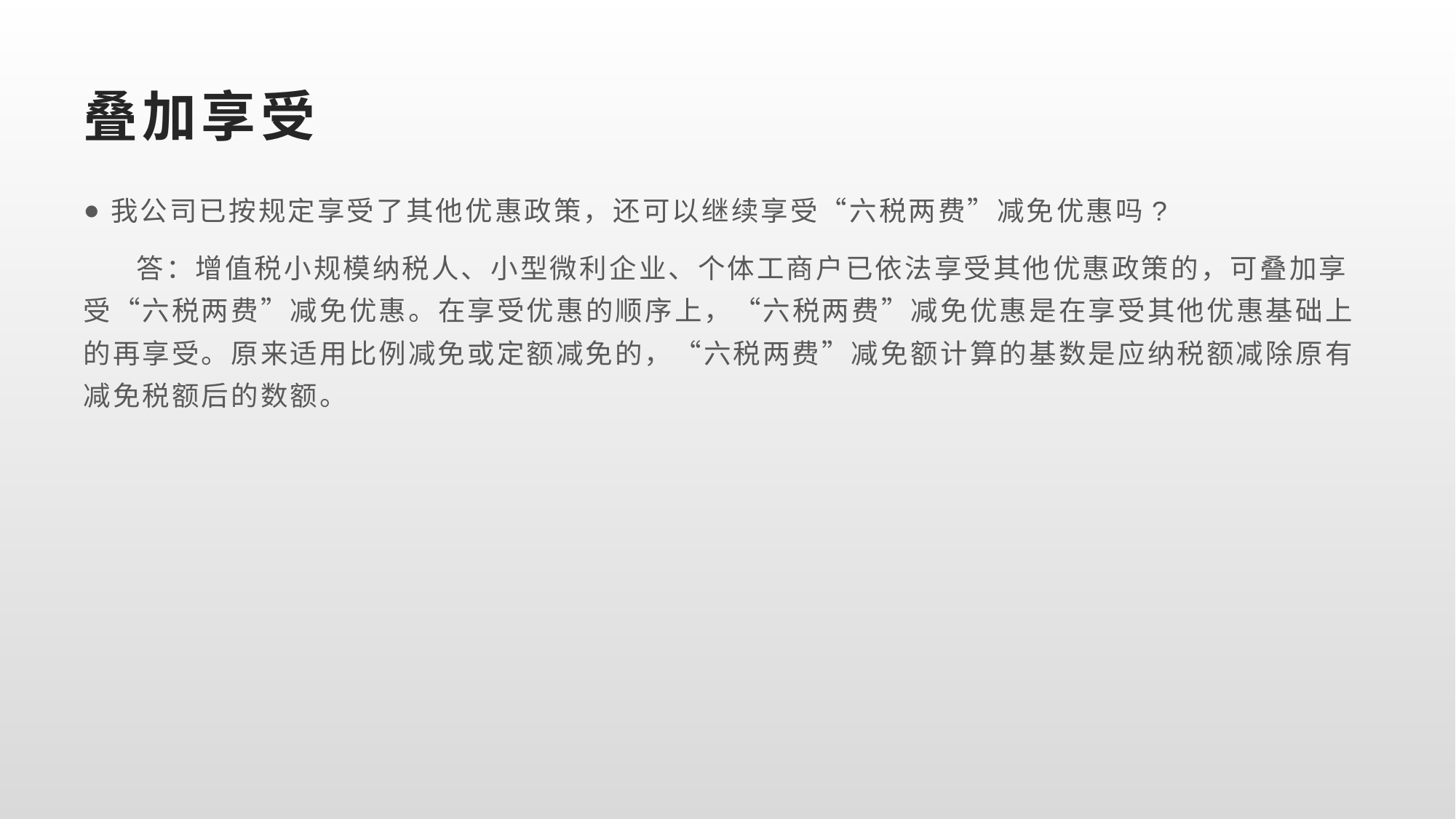

# 叠加享受
我公司已按规定享受了其他优惠政策，还可以继续享受“六税两费”减免优惠吗?
  　答：增值税小规模纳税人、小型微利企业、个体工商户已依法享受其他优惠政策的，可叠加享受“六税两费”减免优惠。在享受优惠的顺序上，“六税两费”减免优惠是在享受其他优惠基础上的再享受。原来适用比例减免或定额减免的，“六税两费”减免额计算的基数是应纳税额减除原有减免税额后的数额。